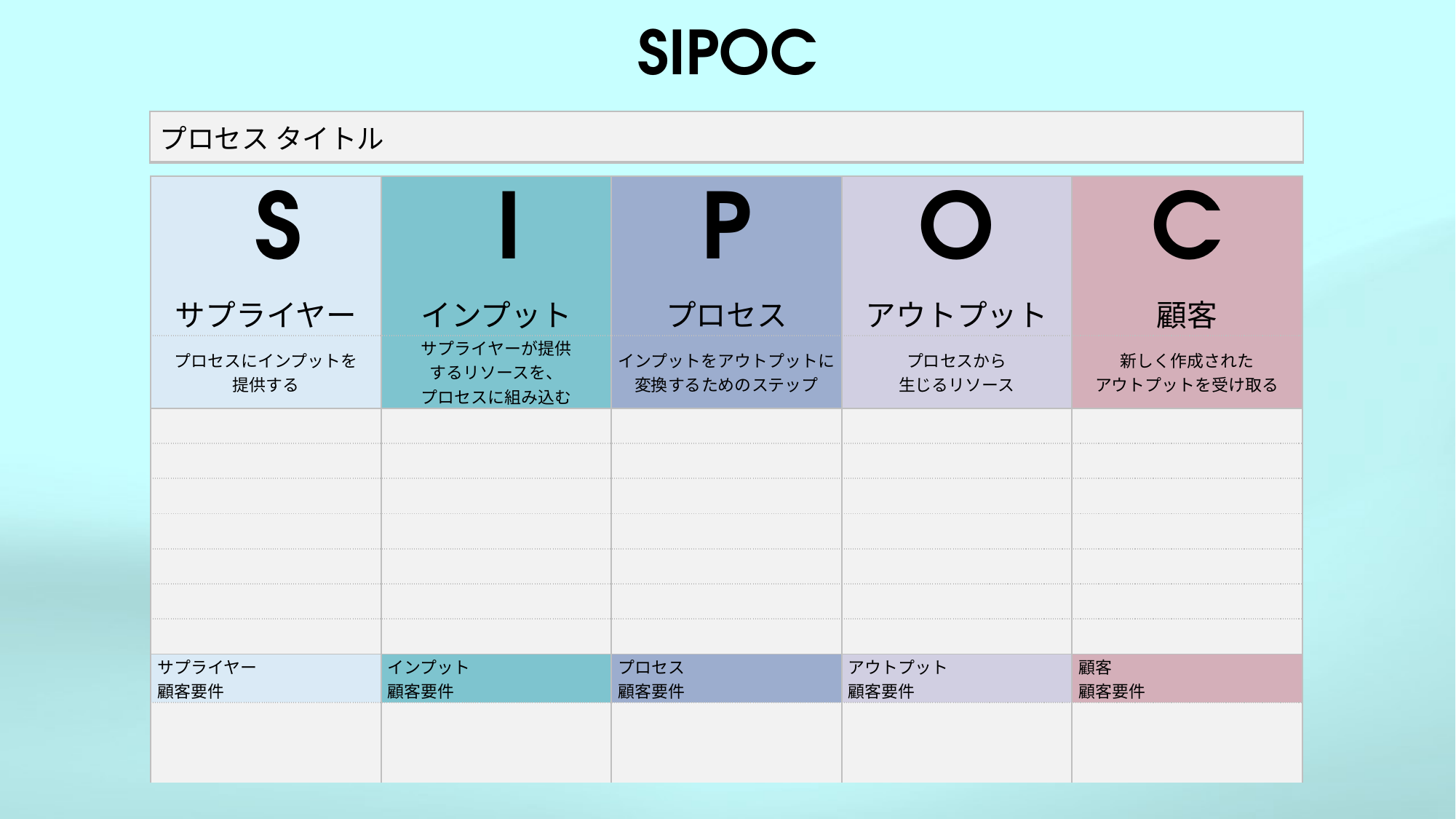

# SIPOC
| プロセス タイトル |
| --- |
| S | I | P | O | C |
| --- | --- | --- | --- | --- |
| サプライヤー | インプット | プロセス | アウトプット | 顧客 |
| プロセスにインプットを 提供する | サプライヤーが提供 するリソースを、 プロセスに組み込む | インプットをアウトプットに 変換するためのステップ | プロセスから 生じるリソース | 新しく作成された アウトプットを受け取る |
|  |  |  |  |  |
|  |  |  |  |  |
|  |  |  |  |  |
|  |  |  |  |  |
|  |  |  |  |  |
|  |  |  |  |  |
|  |  |  |  |  |
| サプライヤー 顧客要件 | インプット 顧客要件 | プロセス 顧客要件 | アウトプット 顧客要件 | 顧客 顧客要件 |
|  |  |  |  |  |